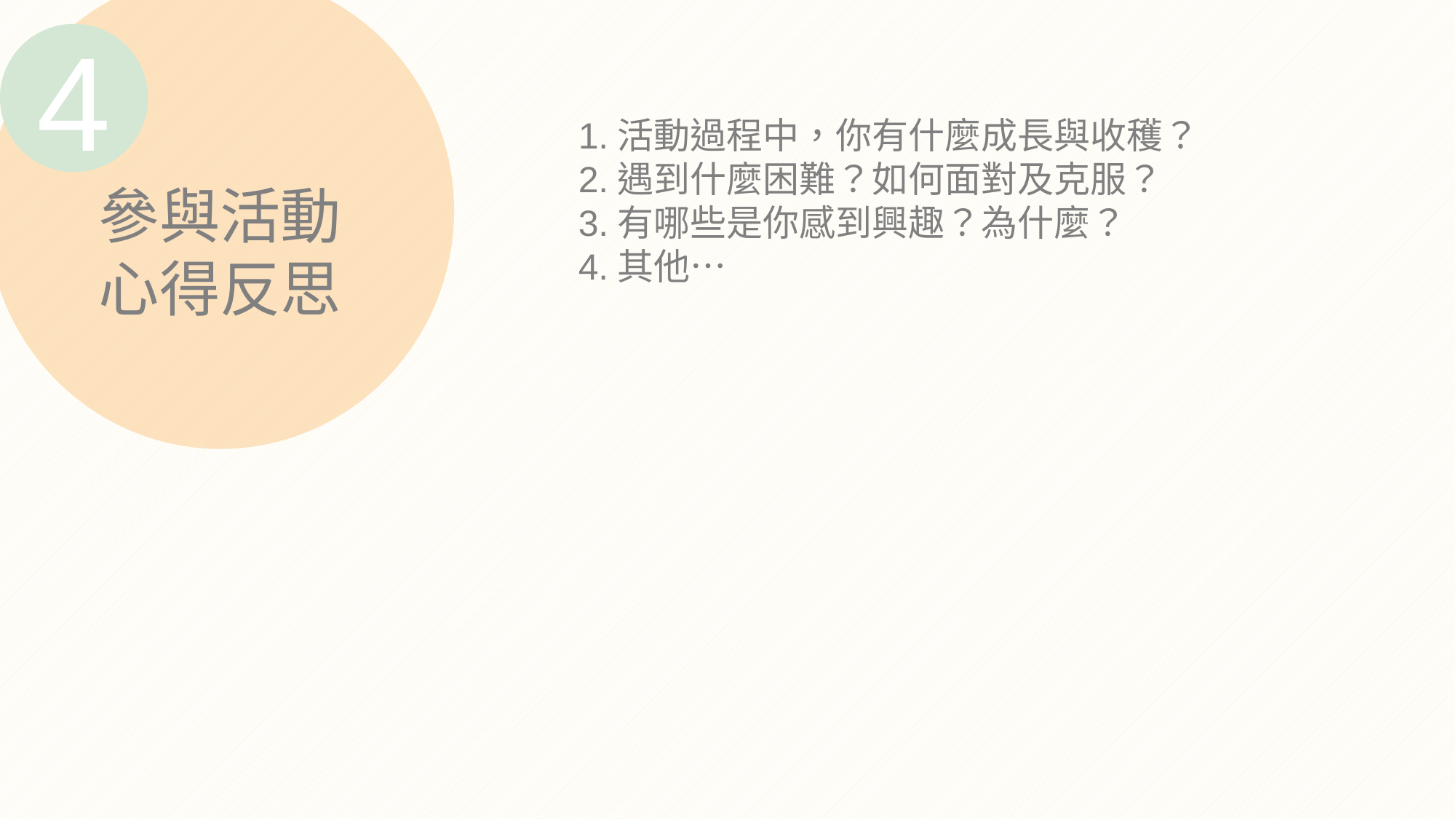

4
1.活動過程中，你有什麼成長與收穫？
2.遇到什麼困難？如何面對及克服？
3.有哪些是你感到興趣？為什麼？
4.其他…
參與活動
心得反思